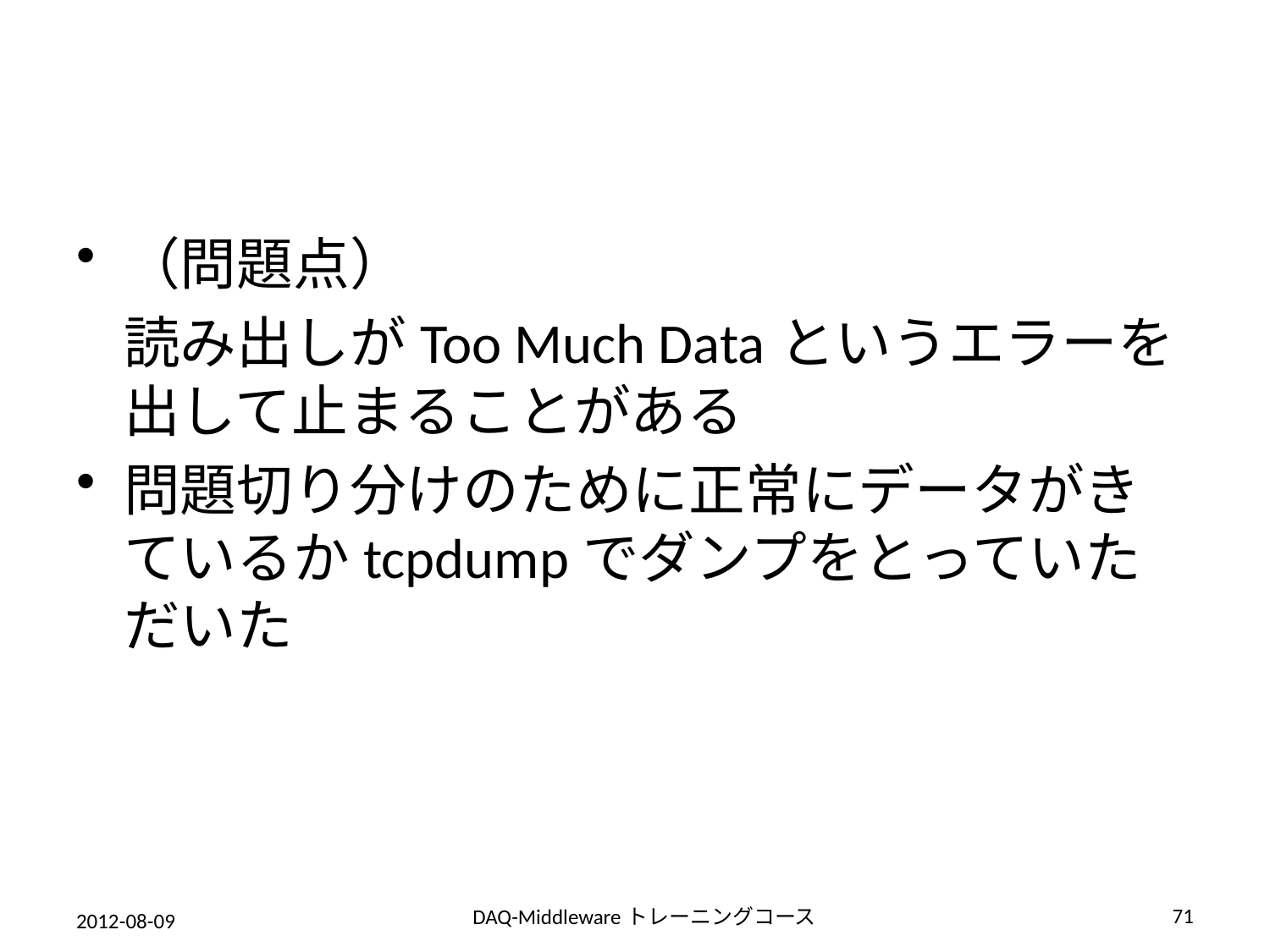

#
（問題点）
	読み出しがToo Much Dataというエラーを出して止まることがある
問題切り分けのために正常にデータがきているかtcpdumpでダンプをとっていただいた

71
DAQ-Middlewareトレーニングコース
2012-08-09